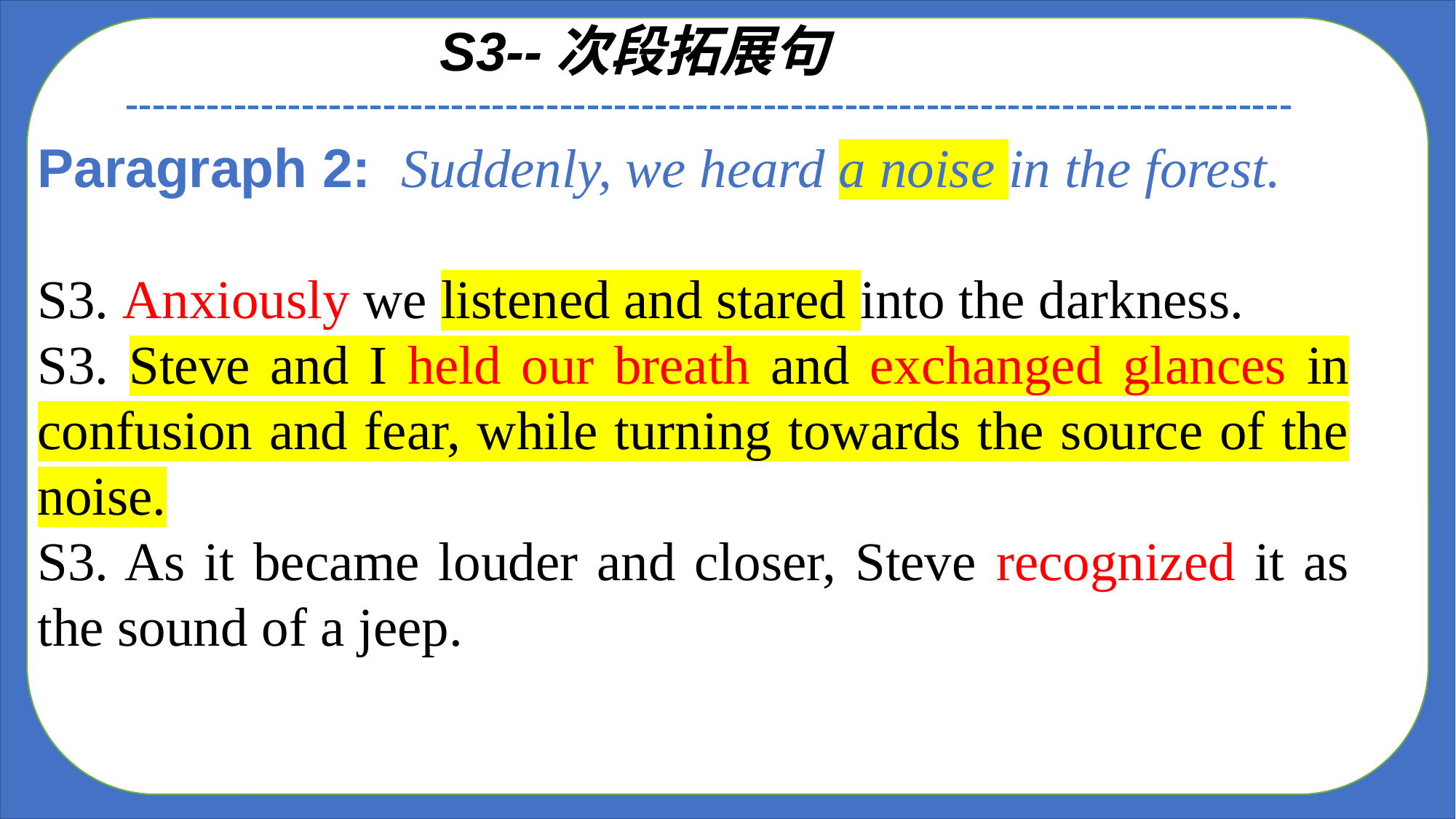

S3--次段拓展句

Paragraph 2:  Suddenly, we heard a noise in the forest.

S3. Anxiously we listened and stared into the darkness.
S3. Steve and I held our breath and exchanged glances in confusion and fear, while turning towards the source of the noise.
S3. As it became louder and closer, Steve recognized it as the sound of a jeep.